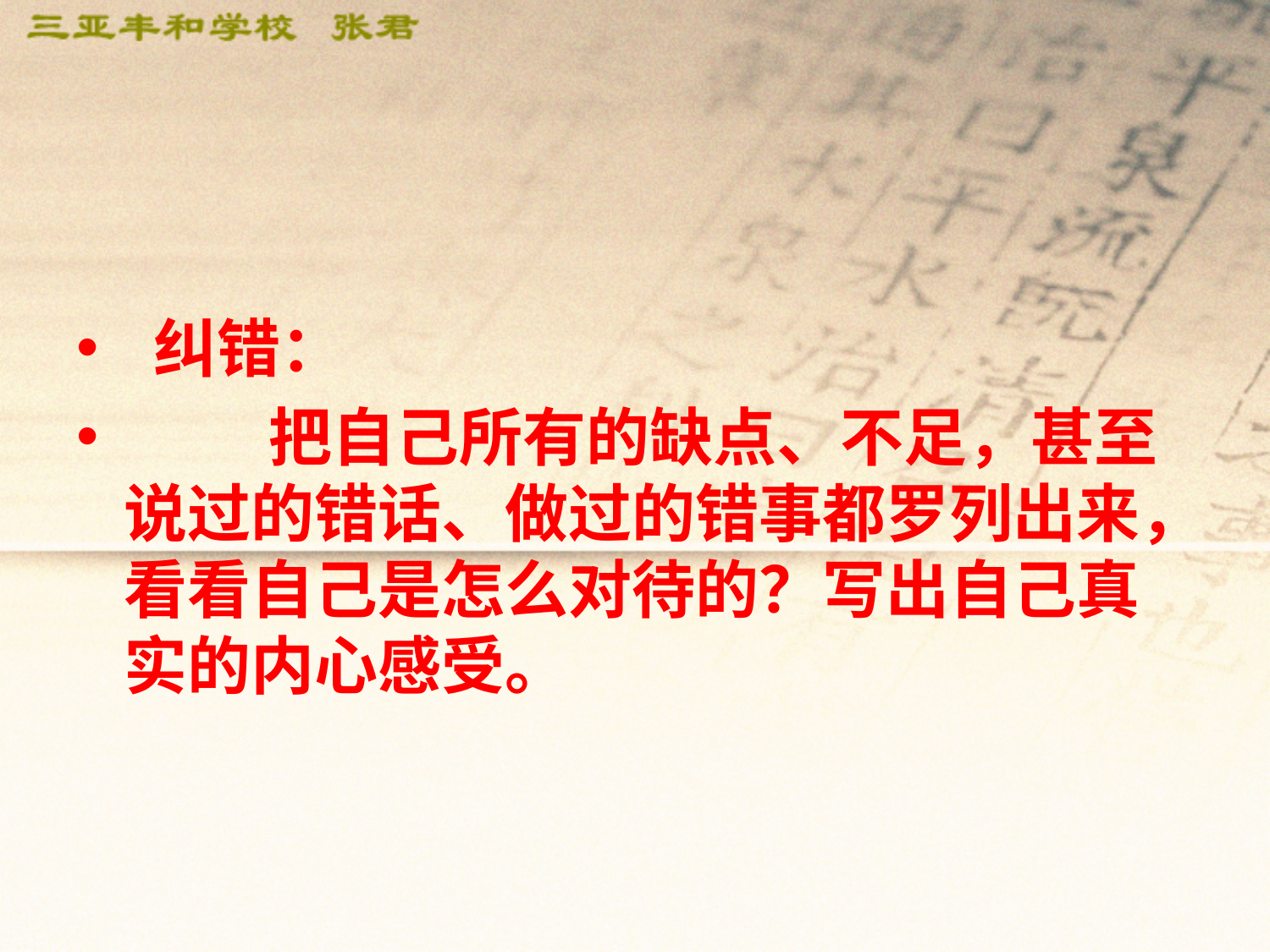

#

 纠错：
         把自己所有的缺点、不足，甚至说过的错话、做过的错事都罗列出来，看看自己是怎么对待的？写出自己真实的内心感受。